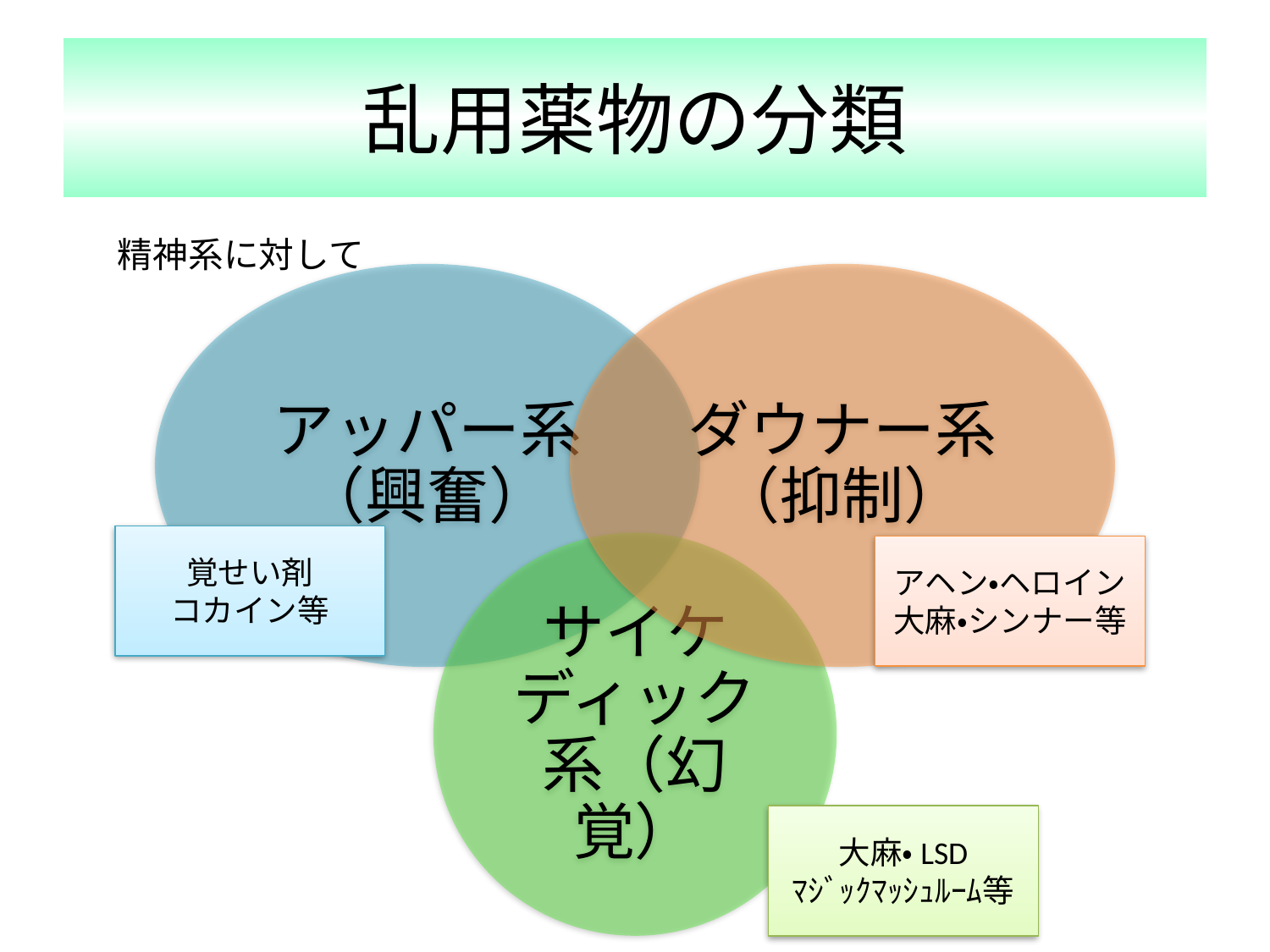

# 乱用薬物の分類
精神系に対して
アッパー系（興奮）
サイケディック系（幻覚）
ダウナー系（抑制）
覚せい剤
コカイン等
アヘン・ヘロイン
大麻・シンナー等
大麻・LSD
ﾏｼﾞｯｸﾏｯｼｭﾙｰﾑ等